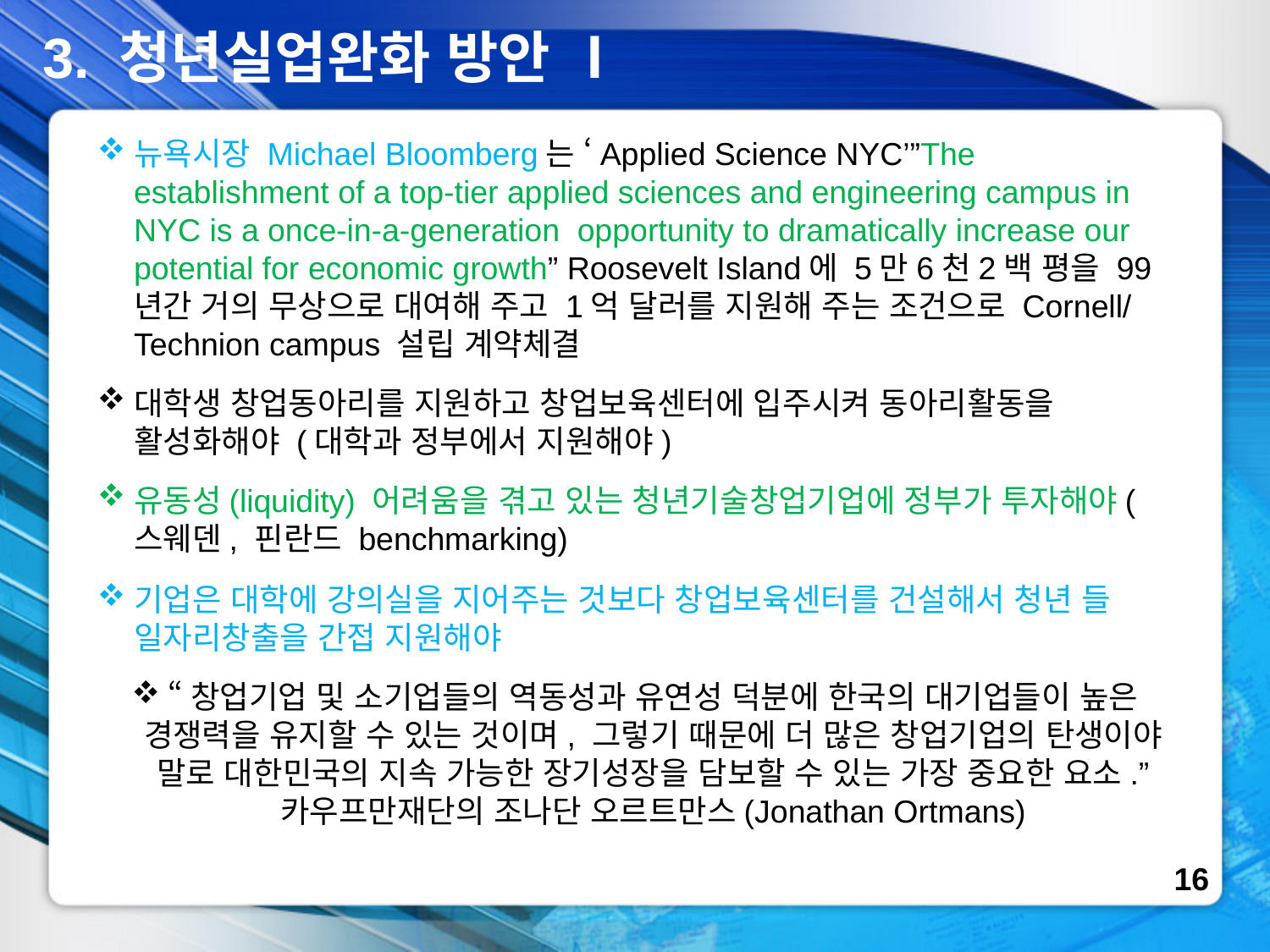

3. 청년실업완화 방안 Ⅰ

뉴욕시장 Michael Bloomberg는 ‘Applied Science NYC’”The establishment of a top-tier applied sciences and engineering campus in NYC is a once-in-a-generation  opportunity to dramatically increase our potential for economic growth” Roosevelt Island에 5만6천2백 평을 99년간 거의 무상으로 대여해 주고 1억 달러를 지원해 주는 조건으로 Cornell/Technion campus 설립 계약체결

대학생 창업동아리를 지원하고 창업보육센터에 입주시켜 동아리활동을 활성화해야 (대학과 정부에서 지원해야)

유동성(liquidity) 어려움을 겪고 있는 청년기술창업기업에 정부가 투자해야(스웨덴, 핀란드 benchmarking)

기업은 대학에 강의실을 지어주는 것보다 창업보육센터를 건설해서 청년 들 일자리창출을 간접 지원해야

“창업기업 및 소기업들의 역동성과 유연성 덕분에 한국의 대기업들이 높은 경쟁력을 유지할 수 있는 것이며, 그렇기 때문에 더 많은 창업기업의 탄생이야 말로 대한민국의 지속 가능한 장기성장을 담보할 수 있는 가장 중요한 요소.” 카우프만재단의 조나단 오르트만스(Jonathan Ortmans)

16